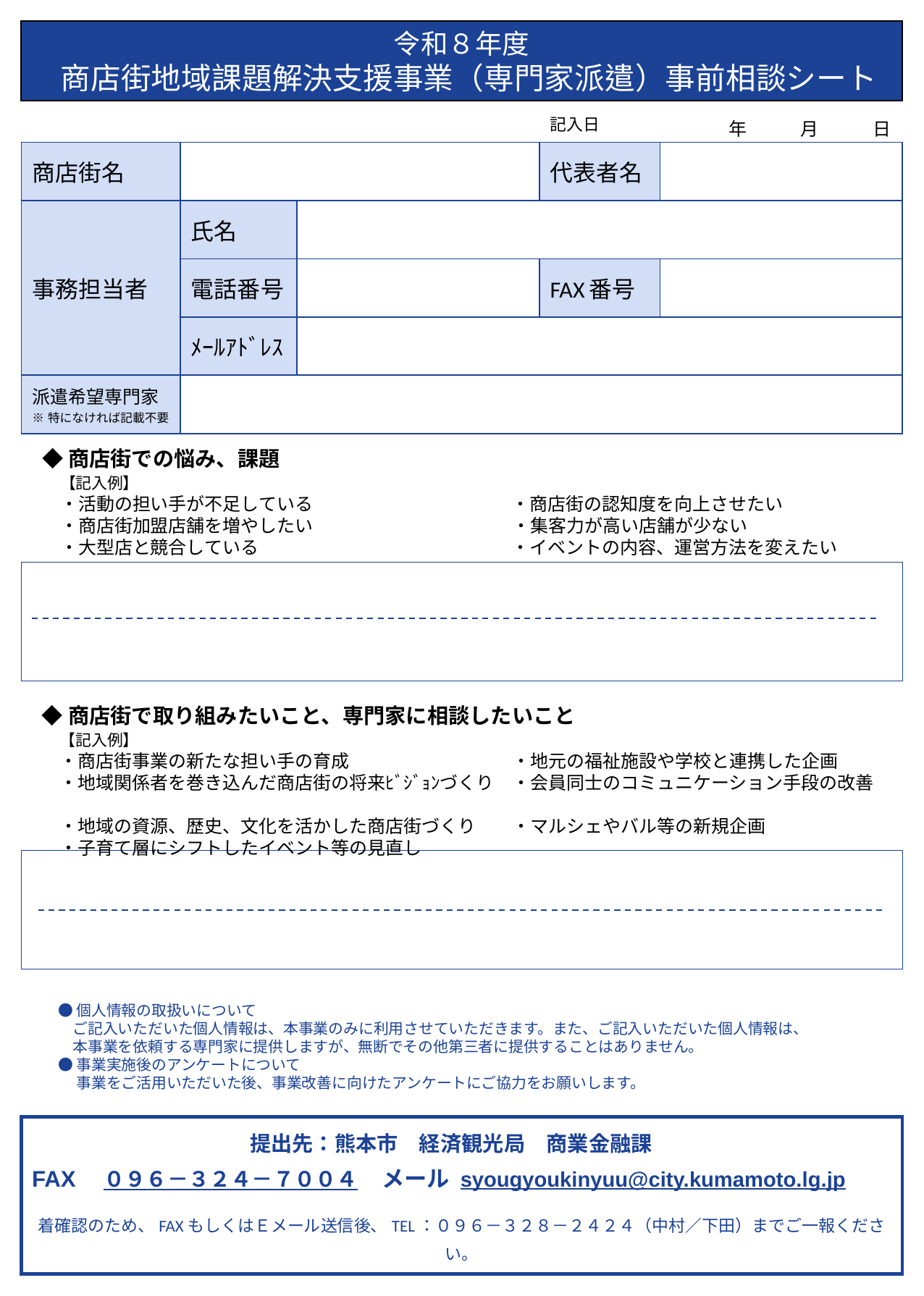

令和８年度
 商店街地域課題解決支援事業（専門家派遣）事前相談シート
|  |  |  | 記入日 | 年　　　月　　　日 |
| --- | --- | --- | --- | --- |
| 商店街名 |  |  | 代表者名 |  |
| 事務担当者 | 氏名 |  |  |  |
|  | 電話番号 |  | FAX番号 |  |
|  | ﾒｰﾙｱﾄﾞﾚｽ |  |  |  |
| 派遣希望専門家 ※特になければ記載不要 |  |  |  |  |
|  |
| --- |

◆商店街での悩み、課題
　【記入例】
　・活動の担い手が不足している　　　　　　　　　　　・商店街の認知度を向上させたい
　・商店街加盟店舗を増やしたい　　　　　　　　　　　・集客力が高い店舗が少ない
　・大型店と競合している　　　　　　　　　　　　　　・イベントの内容、運営方法を変えたい

◆商店街で取り組みたいこと、専門家に相談したいこと
　【記入例】
　・商店街事業の新たな担い手の育成　　　　　　　　　・地元の福祉施設や学校と連携した企画
　・地域関係者を巻き込んだ商店街の将来ﾋﾞｼﾞｮﾝづくり　・会員同士のコミュニケーション手段の改善
　・地域の資源、歴史、文化を活かした商店街づくり　　・マルシェやバル等の新規企画
　・子育て層にシフトしたイベント等の見直し

●個人情報の取扱いについて
　ご記入いただいた個人情報は、本事業のみに利用させていただきます。また、ご記入いただいた個人情報は、
　本事業を依頼する専門家に提供しますが、無断でその他第三者に提供することはありません。
●事業実施後のアンケートについて
　 事業をご活用いただいた後、事業改善に向けたアンケートにご協力をお願いします。
提出先：熊本市　経済観光局　商業金融課

FAX　０９６－３２４－７００４　メール syougyoukinyuu@city.kumamoto.lg.jp

着確認のため、FAXもしくはＥメール送信後、TEL：０９６－３２８－２４２４（中村／下田）までご一報ください。